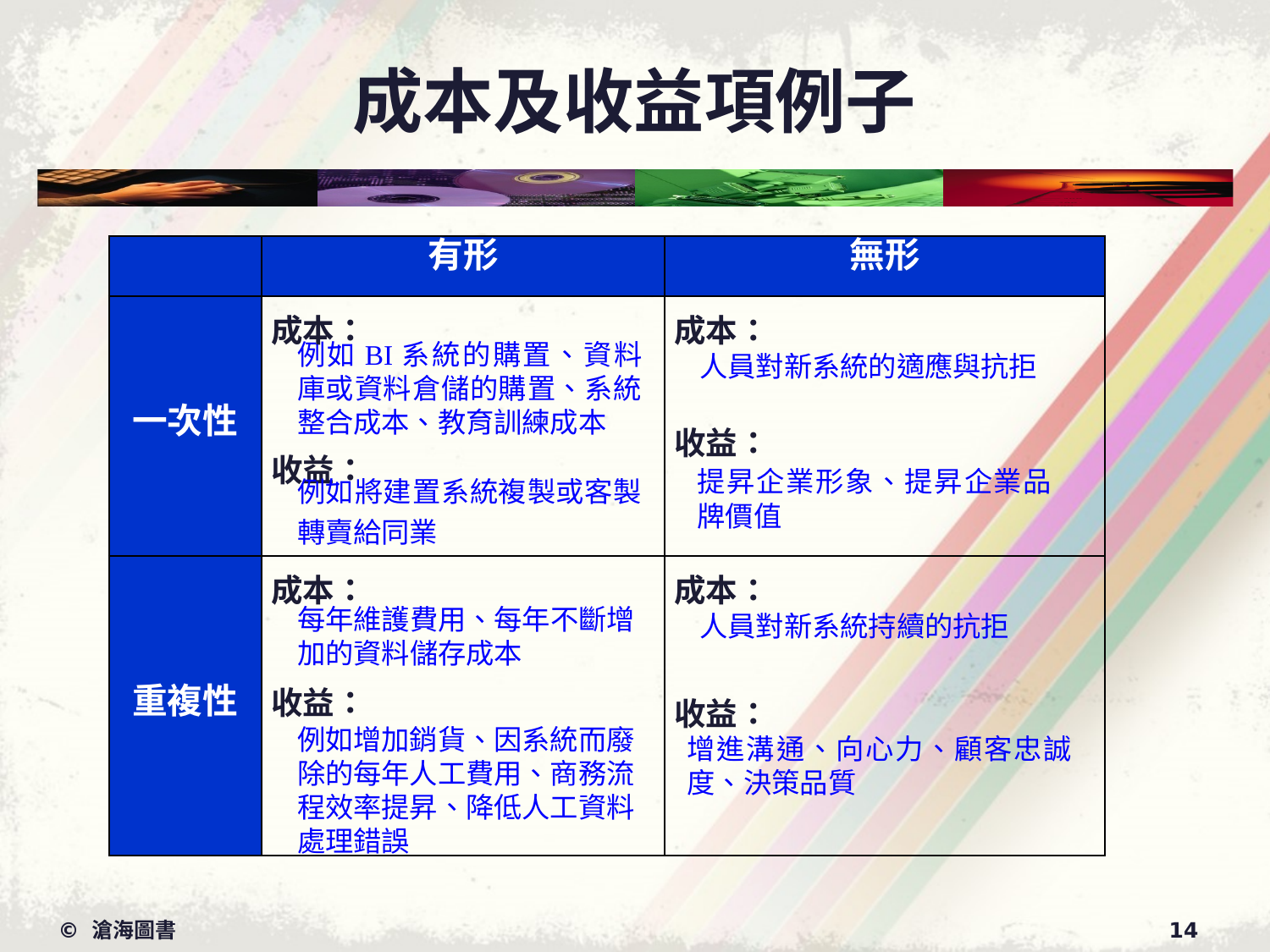

# 成本及收益項例子
|  | 有形 | 無形 |
| --- | --- | --- |
| 一次性 | 成本： 收益： | 成本： 收益： |
| 重複性 | 成本： 收益： | 成本： 收益： |
例如BI系統的購置、資料庫或資料倉儲的購置、系統整合成本、教育訓練成本
人員對新系統的適應與抗拒
提昇企業形象、提昇企業品牌價值
例如將建置系統複製或客製轉賣給同業
每年維護費用、每年不斷增加的資料儲存成本
人員對新系統持續的抗拒
例如增加銷貨、因系統而廢除的每年人工費用、商務流程效率提昇、降低人工資料處理錯誤
增進溝通、向心力、顧客忠誠度、決策品質
© 滄海圖書
14